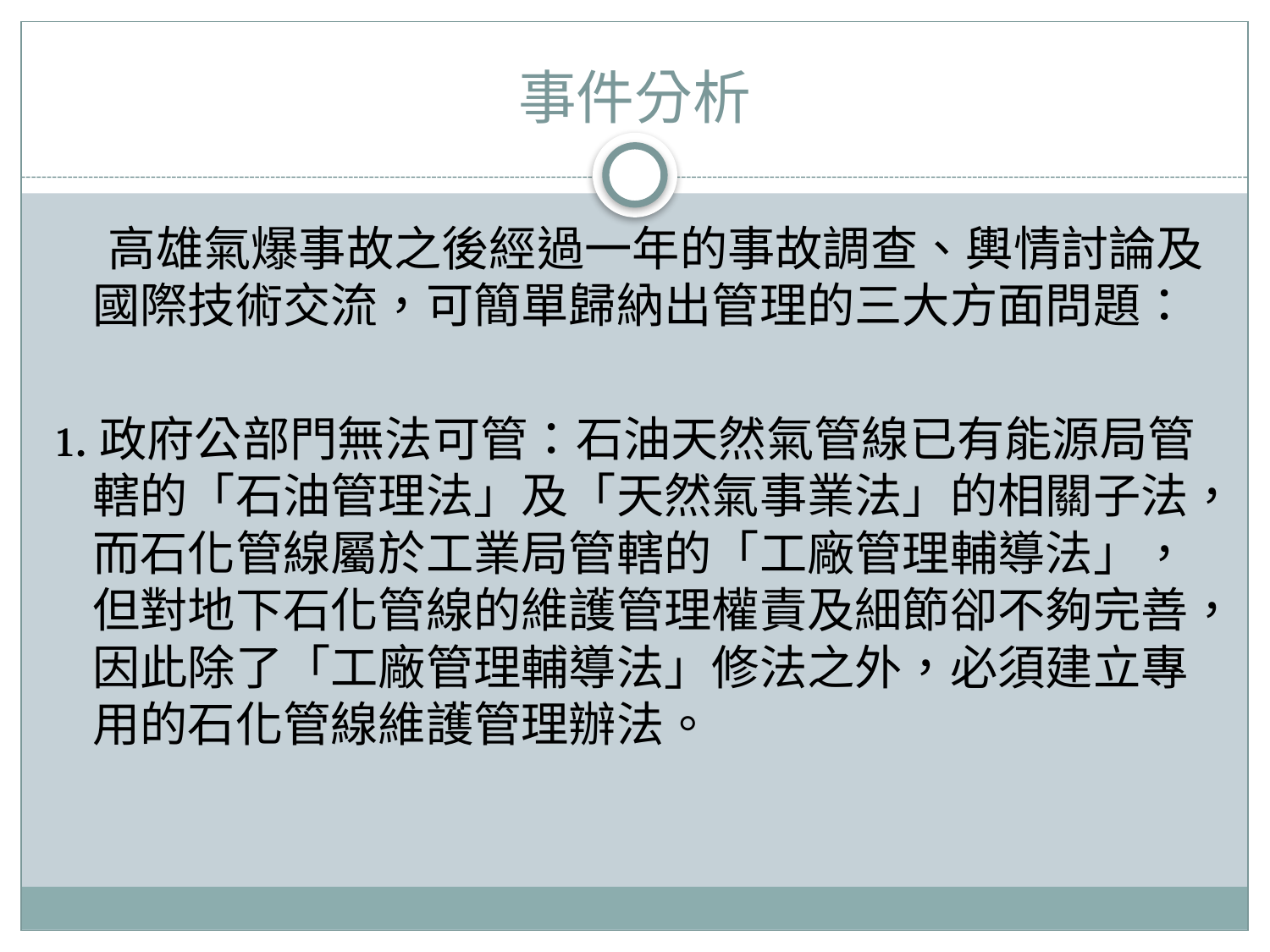

# 事件分析
    高雄氣爆事故之後經過一年的事故調查、輿情討論及國際技術交流，可簡單歸納出管理的三大方面問題：

1.政府公部門無法可管：石油天然氣管線已有能源局管轄的「石油管理法」及「天然氣事業法」的相關子法，而石化管線屬於工業局管轄的「工廠管理輔導法」，但對地下石化管線的維護管理權責及細節卻不夠完善，因此除了「工廠管理輔導法」修法之外，必須建立專用的石化管線維護管理辦法。